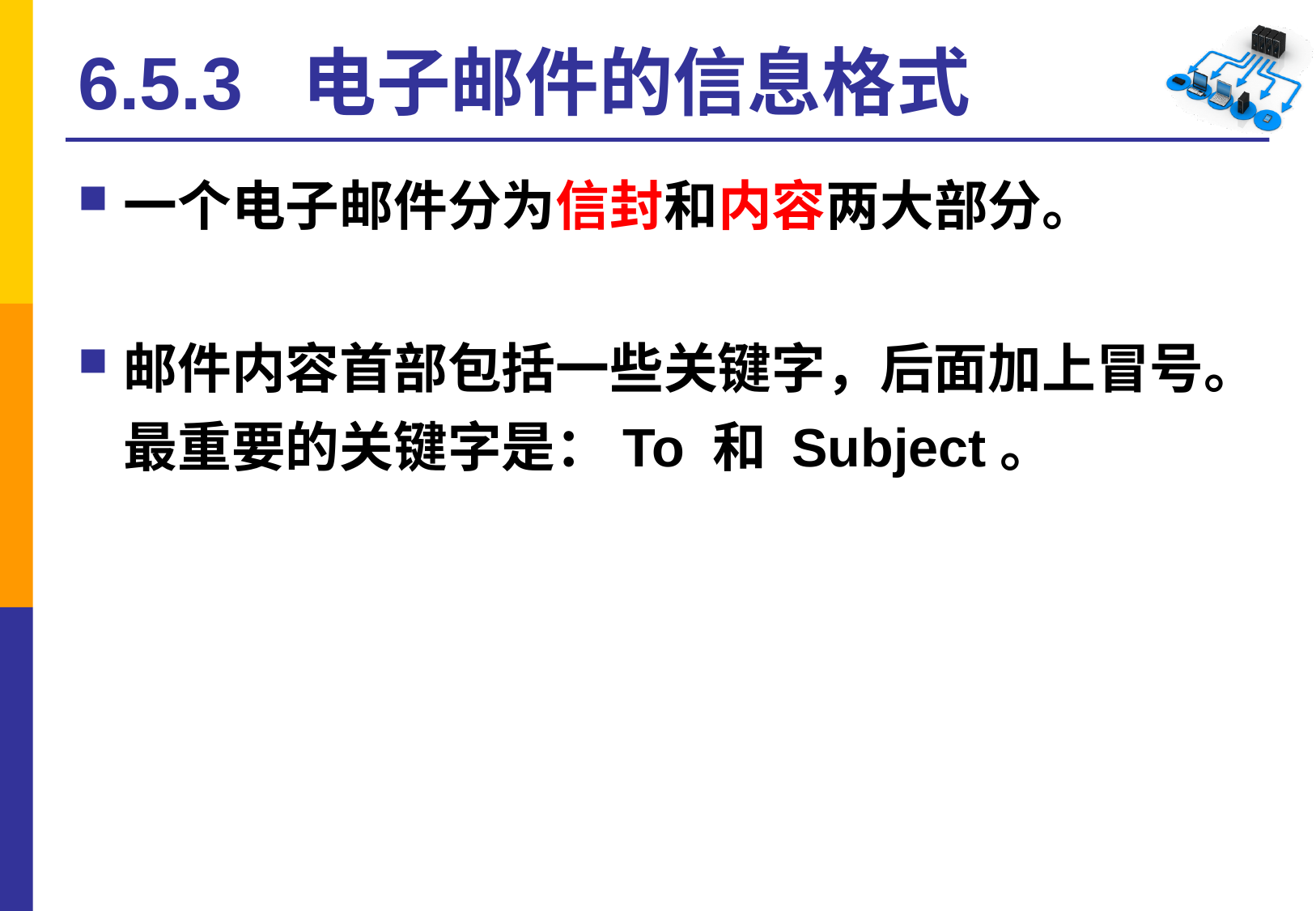

# 6.5.3  电子邮件的信息格式
一个电子邮件分为信封和内容两大部分。

邮件内容首部包括一些关键字，后面加上冒号。最重要的关键字是：To 和 Subject。